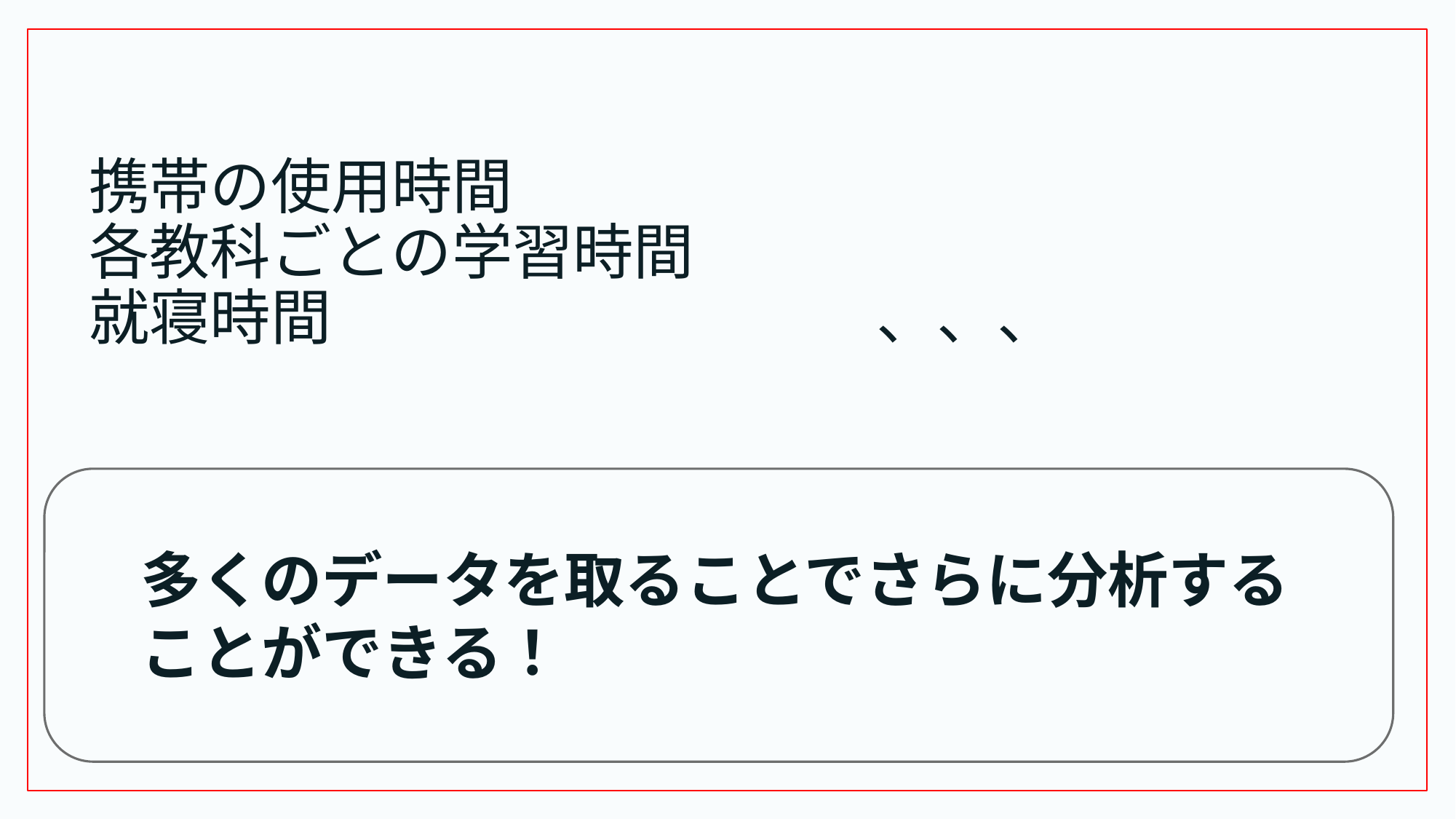

# 携帯の使用時間 各教科ごとの学習時間 就寝時間　　　　　　　　　、、、

多くのデータを取ることでさらに分析する
ことができる！